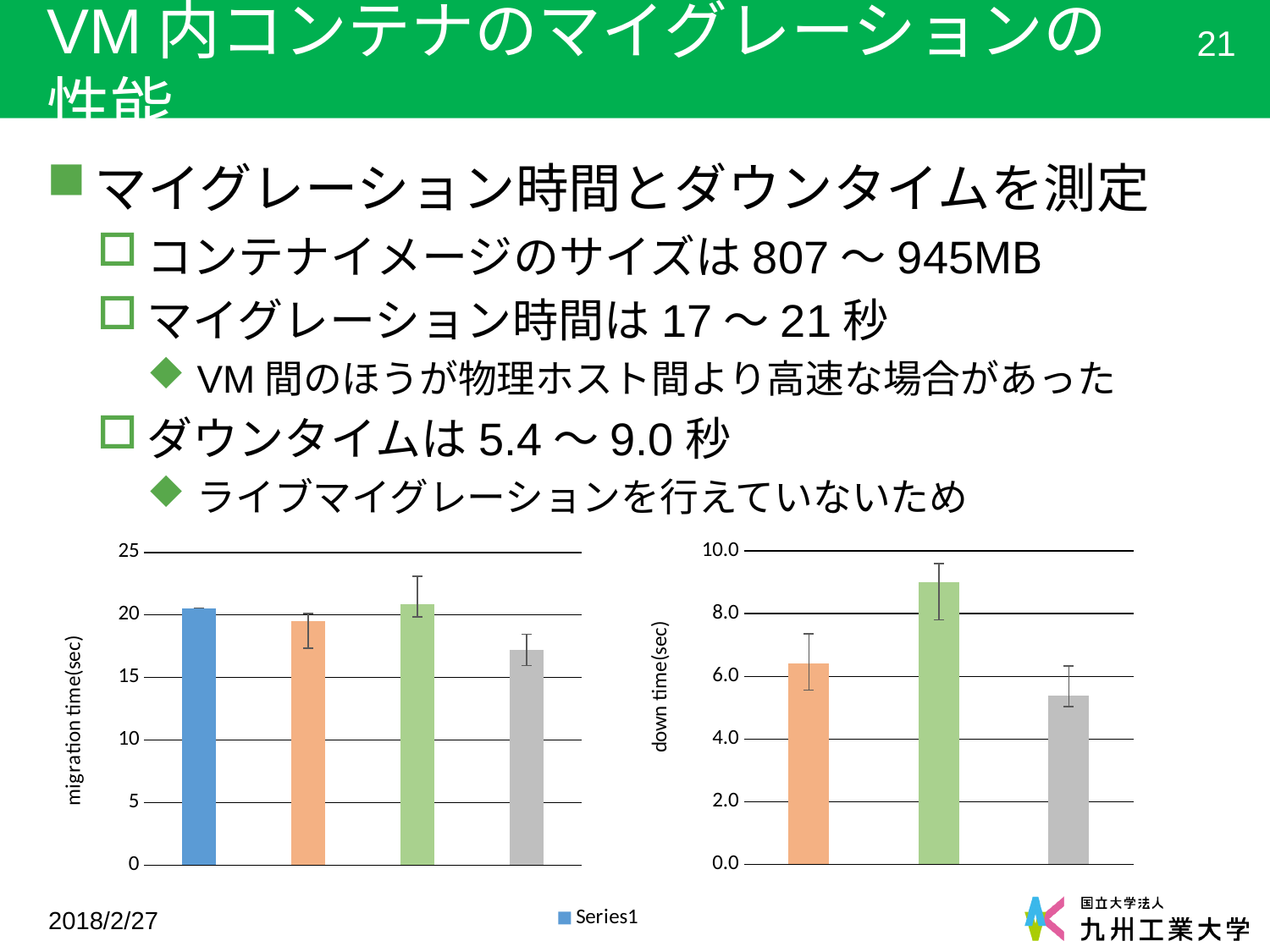

# VM内コンテナのマイグレーションの性能
21
マイグレーション時間とダウンタイムを測定
コンテナイメージのサイズは807～945MB
マイグレーション時間は17～21秒
VM間のほうが物理ホスト間より高速な場合があった
ダウンタイムは5.4～9.0秒
ライブマイグレーションを行えていないため

### Chart

| Category |  |
|---|---|
| 物理ホスト間 | 20.55 |
| VM間(dir) | 19.51599999999999 |
| VM間(LVM) | 20.848 |
| VM間(ZFS) | 17.222 |

### Chart

| Category |  |
|---|---|
| dir | 6.4 |
| LVM | 9.0 |
| ZFS | 5.4 |
2018/2/27